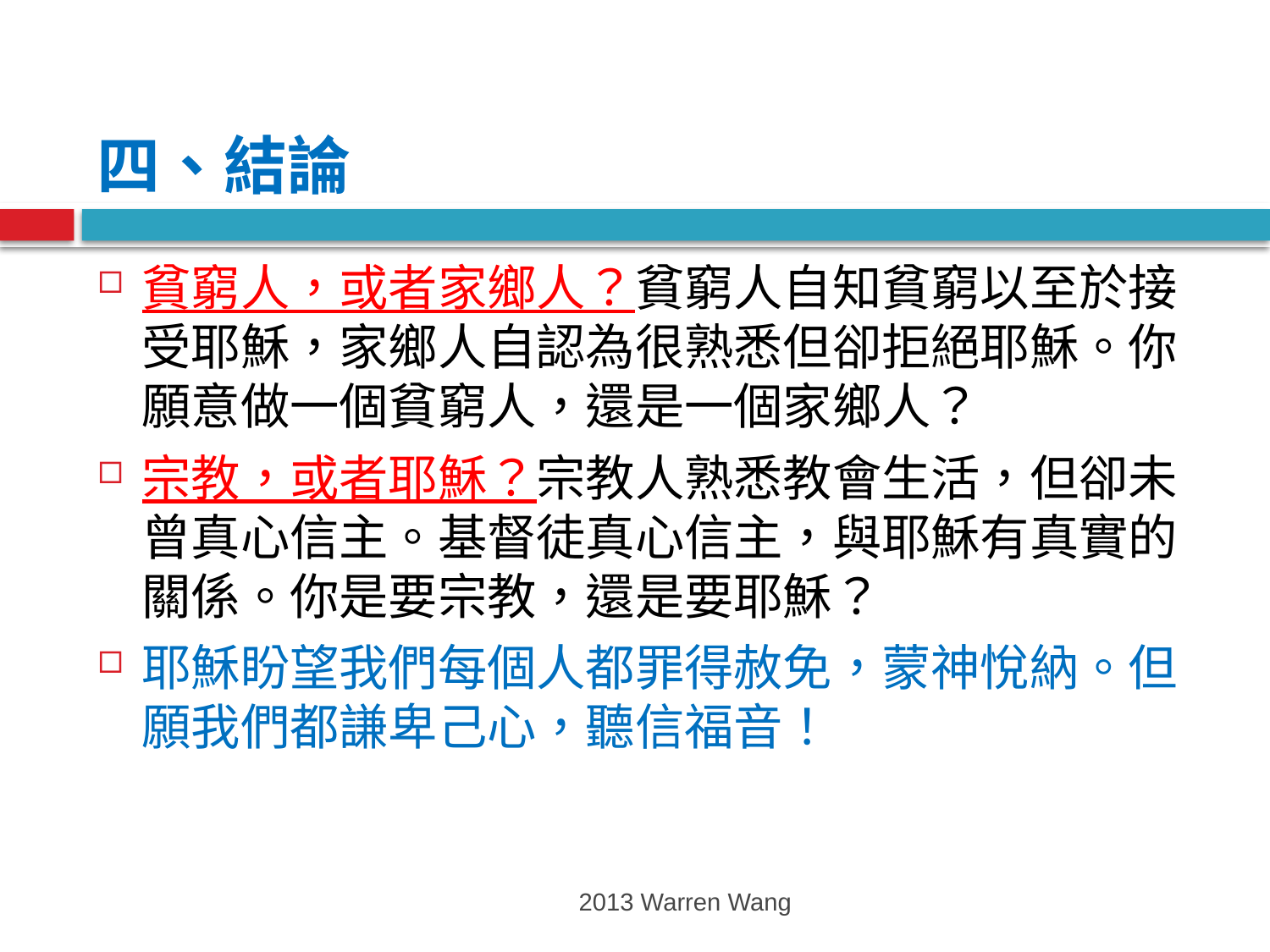

# 四、結論
貧窮人，或者家鄉人？貧窮人自知貧窮以至於接受耶穌，家鄉人自認為很熟悉但卻拒絕耶穌。你願意做一個貧窮人，還是一個家鄉人？
宗教，或者耶穌？宗教人熟悉教會生活，但卻未曾真心信主。基督徒真心信主，與耶穌有真實的關係。你是要宗教，還是要耶穌？
耶穌盼望我們每個人都罪得赦免，蒙神悅納。但願我們都謙卑己心，聽信福音！

2013 Warren Wang